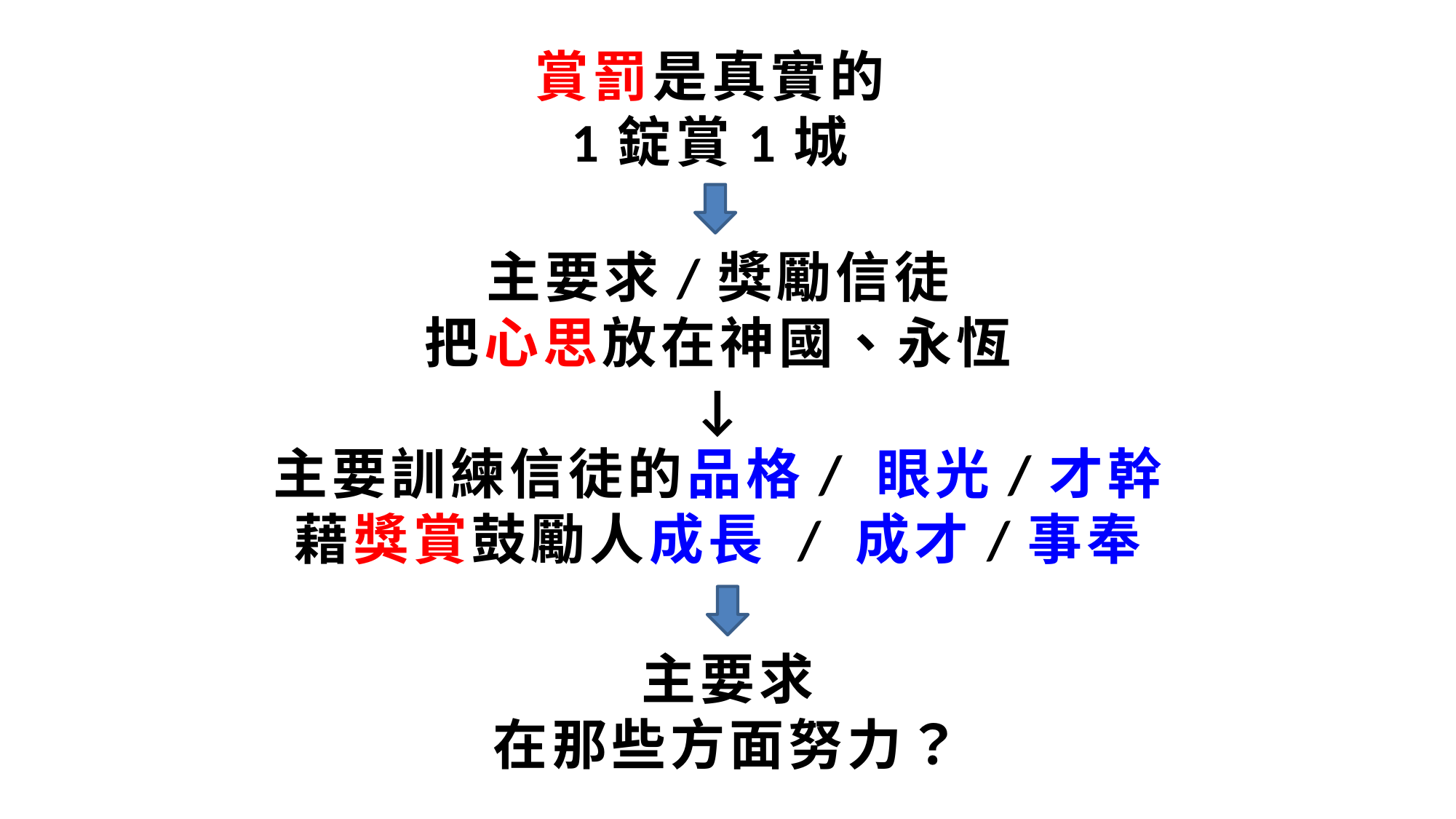

賞罰是真實的
1錠賞1城

主要求/獎勵信徒
把心思放在神國、永恆
↓
主要訓練信徒的品格/ 眼光/才幹
藉獎賞鼓勵人成長 / 成才/事奉

主要求
在那些方面努力？